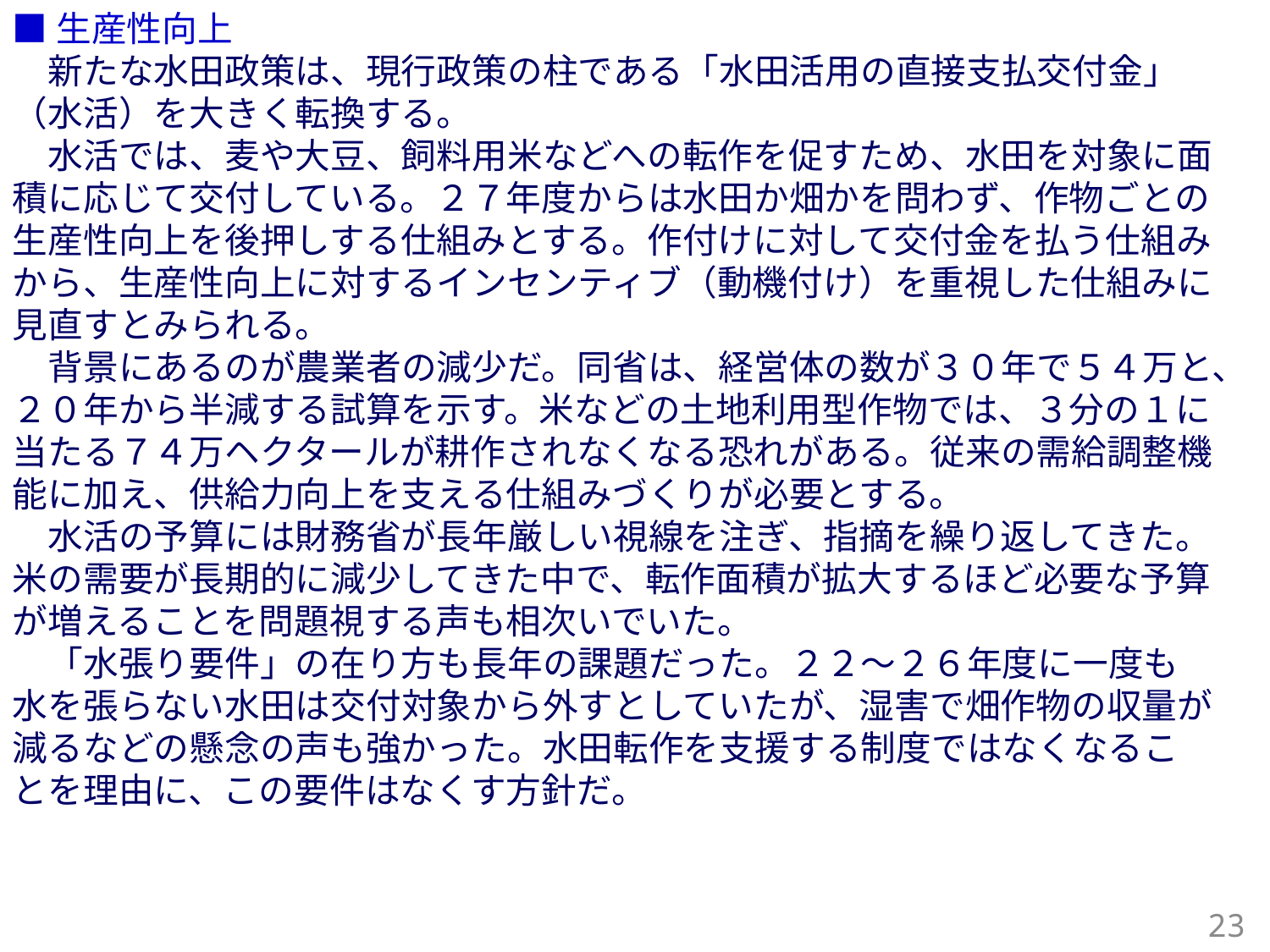

■生産性向上
　新たな水田政策は、現行政策の柱である「水田活用の直接支払交付金」（水活）を大きく転換する。
　水活では、麦や大豆、飼料用米などへの転作を促すため、水田を対象に面積に応じて交付している。２７年度からは水田か畑かを問わず、作物ごとの生産性向上を後押しする仕組みとする。作付けに対して交付金を払う仕組みから、生産性向上に対するインセンティブ（動機付け）を重視した仕組みに見直すとみられる。
　背景にあるのが農業者の減少だ。同省は、経営体の数が３０年で５４万と、２０年から半減する試算を示す。米などの土地利用型作物では、３分の１に当たる７４万ヘクタールが耕作されなくなる恐れがある。従来の需給調整機能に加え、供給力向上を支える仕組みづくりが必要とする。
　水活の予算には財務省が長年厳しい視線を注ぎ、指摘を繰り返してきた。米の需要が長期的に減少してきた中で、転作面積が拡大するほど必要な予算が増えることを問題視する声も相次いでいた。
　「水張り要件」の在り方も長年の課題だった。２２～２６年度に一度も水を張らない水田は交付対象から外すとしていたが、湿害で畑作物の収量が減るなどの懸念の声も強かった。水田転作を支援する制度ではなくなることを理由に、この要件はなくす方針だ。
23